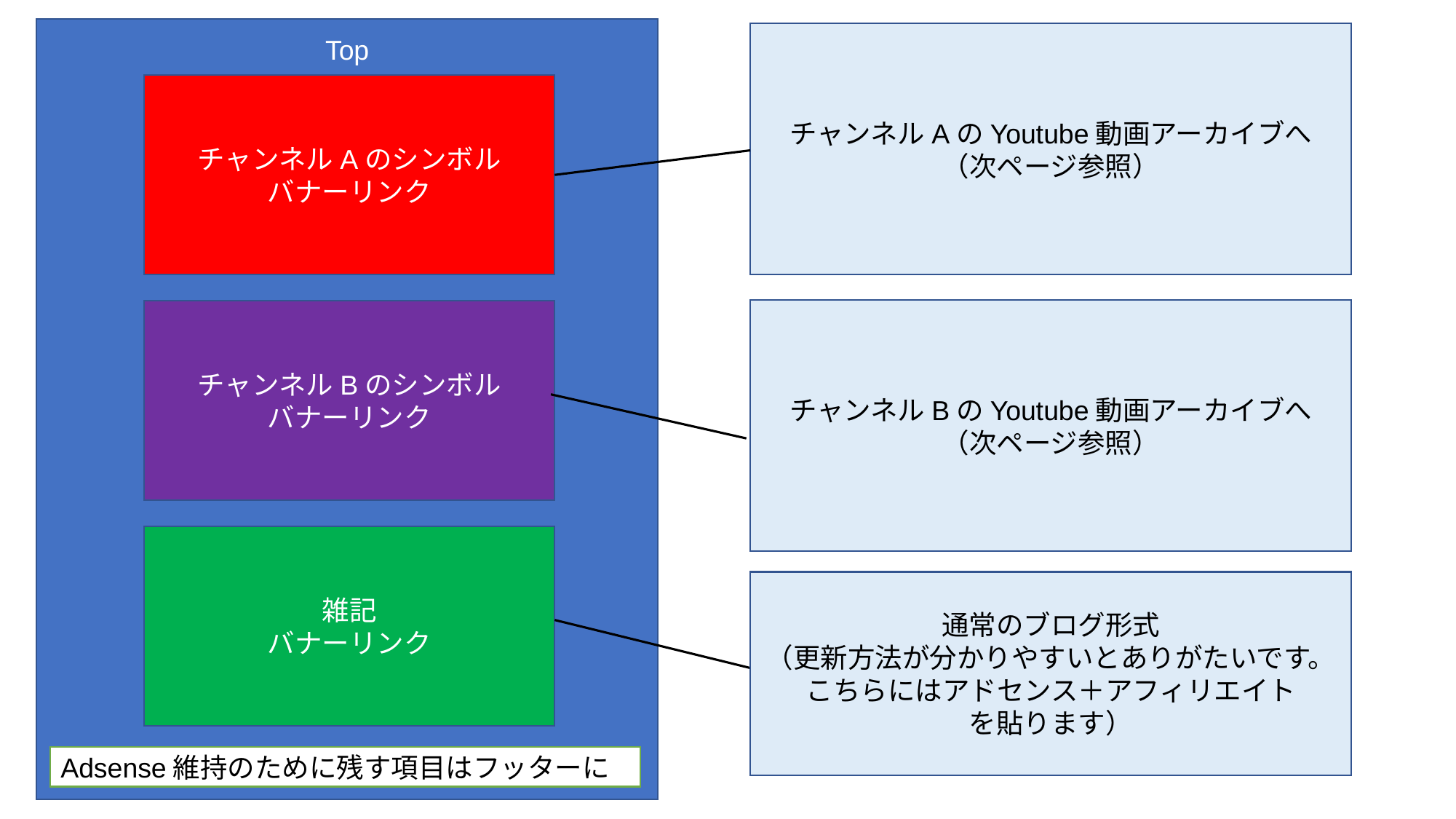

Top

チャンネルAのYoutube動画アーカイブへ
（次ページ参照）
チャンネルAのシンボル
バナーリンク
チャンネルBのYoutube動画アーカイブへ
（次ページ参照）
チャンネルBのシンボル
バナーリンク
雑記
バナーリンク
通常のブログ形式
（更新方法が分かりやすいとありがたいです。こちらにはアドセンス＋アフィリエイト
を貼ります）
Adsense維持のために残す項目はフッターに